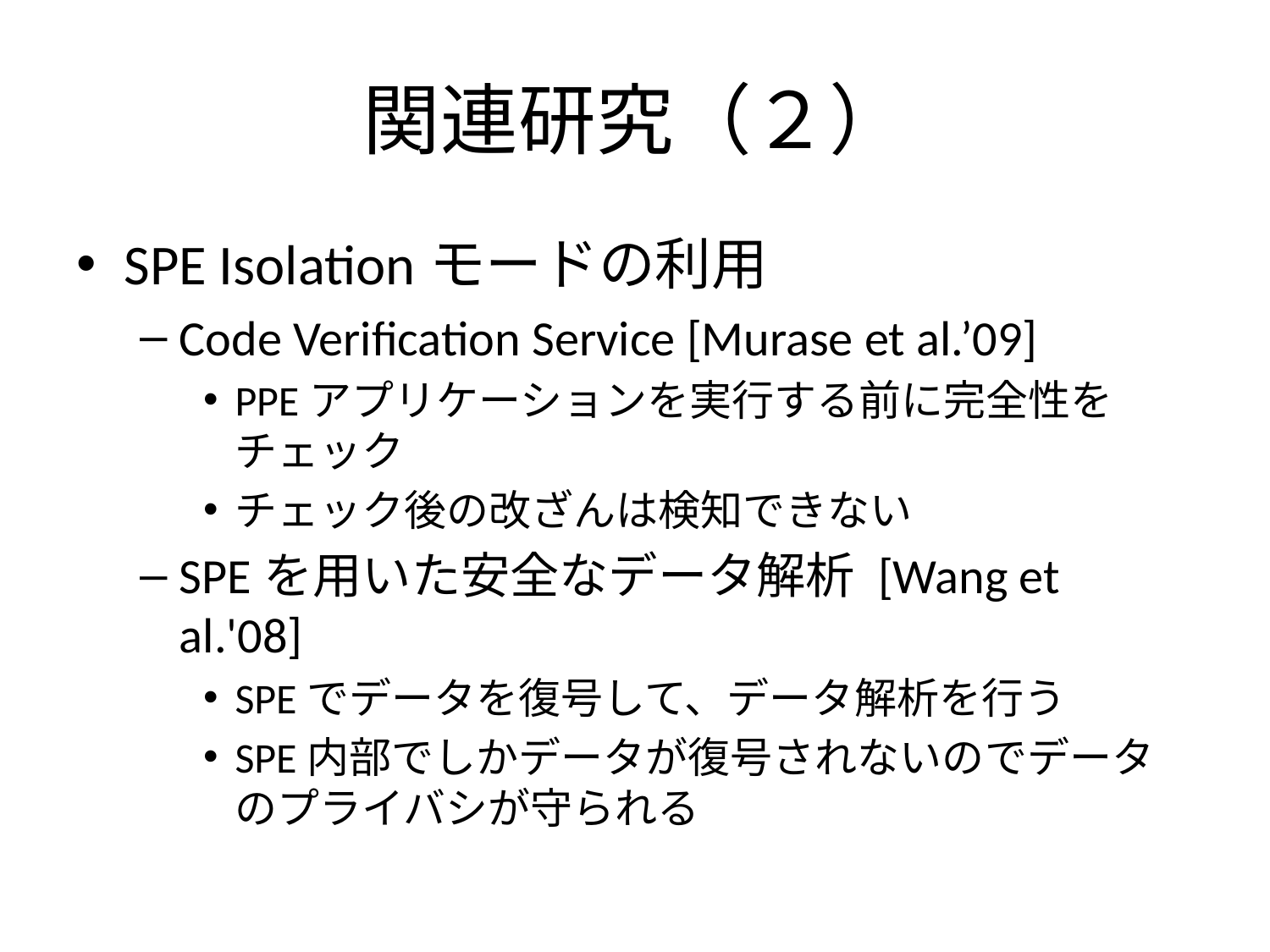

# 関連研究（２）
SPE Isolationモードの利用
Code Verification Service [Murase et al.’09]
PPEアプリケーションを実行する前に完全性をチェック
チェック後の改ざんは検知できない
SPEを用いた安全なデータ解析 [Wang et al.'08]
SPEでデータを復号して、データ解析を行う
SPE内部でしかデータが復号されないのでデータのプライバシが守られる